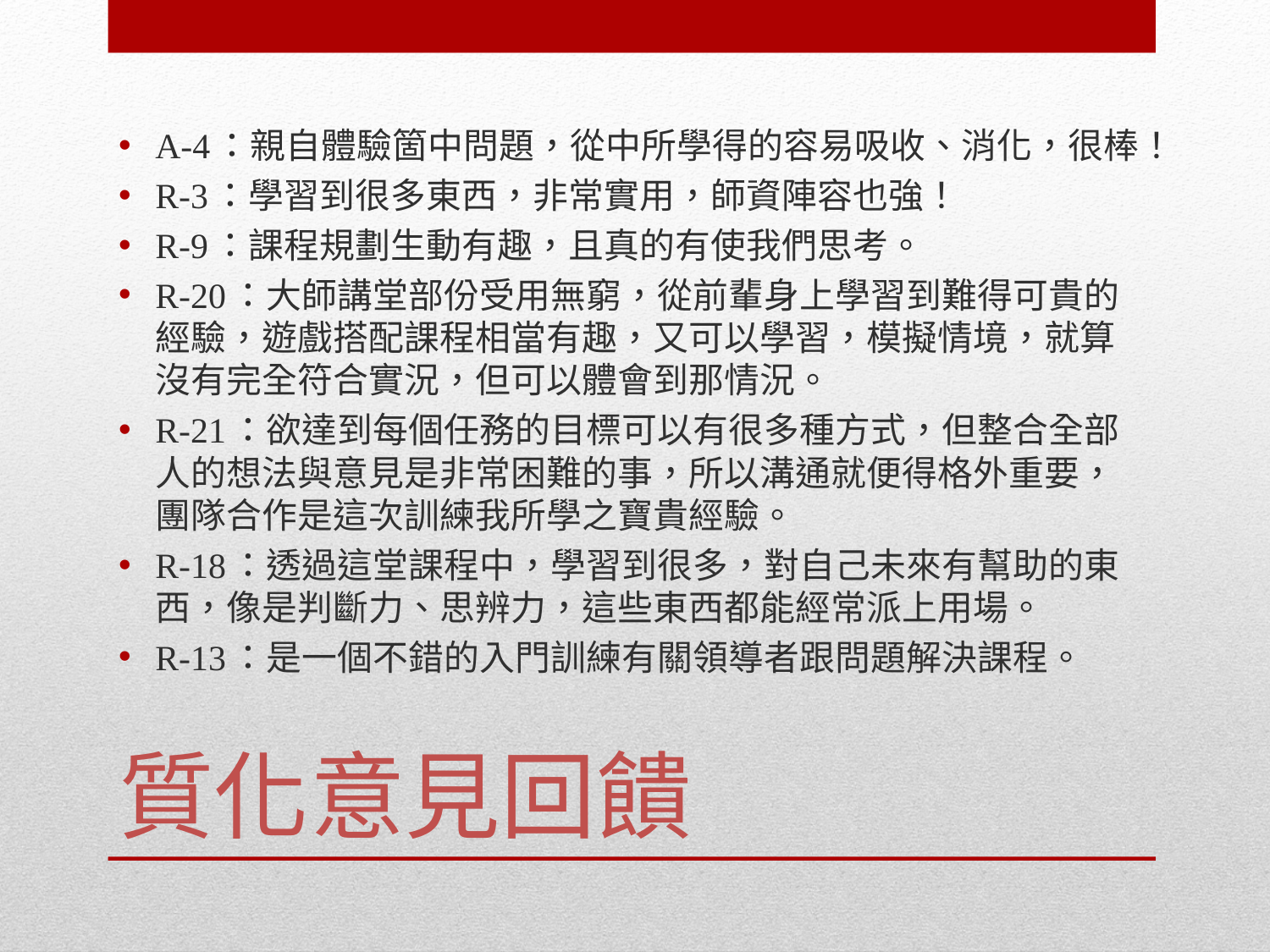

A-4：親自體驗箇中問題，從中所學得的容易吸收、消化，很棒！
R-3：學習到很多東西，非常實用，師資陣容也強！
R-9：課程規劃生動有趣，且真的有使我們思考。
R-20：大師講堂部份受用無窮，從前輩身上學習到難得可貴的經驗，遊戲搭配課程相當有趣，又可以學習，模擬情境，就算沒有完全符合實況，但可以體會到那情況。
R-21：欲達到每個任務的目標可以有很多種方式，但整合全部人的想法與意見是非常困難的事，所以溝通就便得格外重要，團隊合作是這次訓練我所學之寶貴經驗。
R-18：透過這堂課程中，學習到很多，對自己未來有幫助的東西，像是判斷力、思辨力，這些東西都能經常派上用場。
R-13：是一個不錯的入門訓練有關領導者跟問題解決課程。
# 質化意見回饋